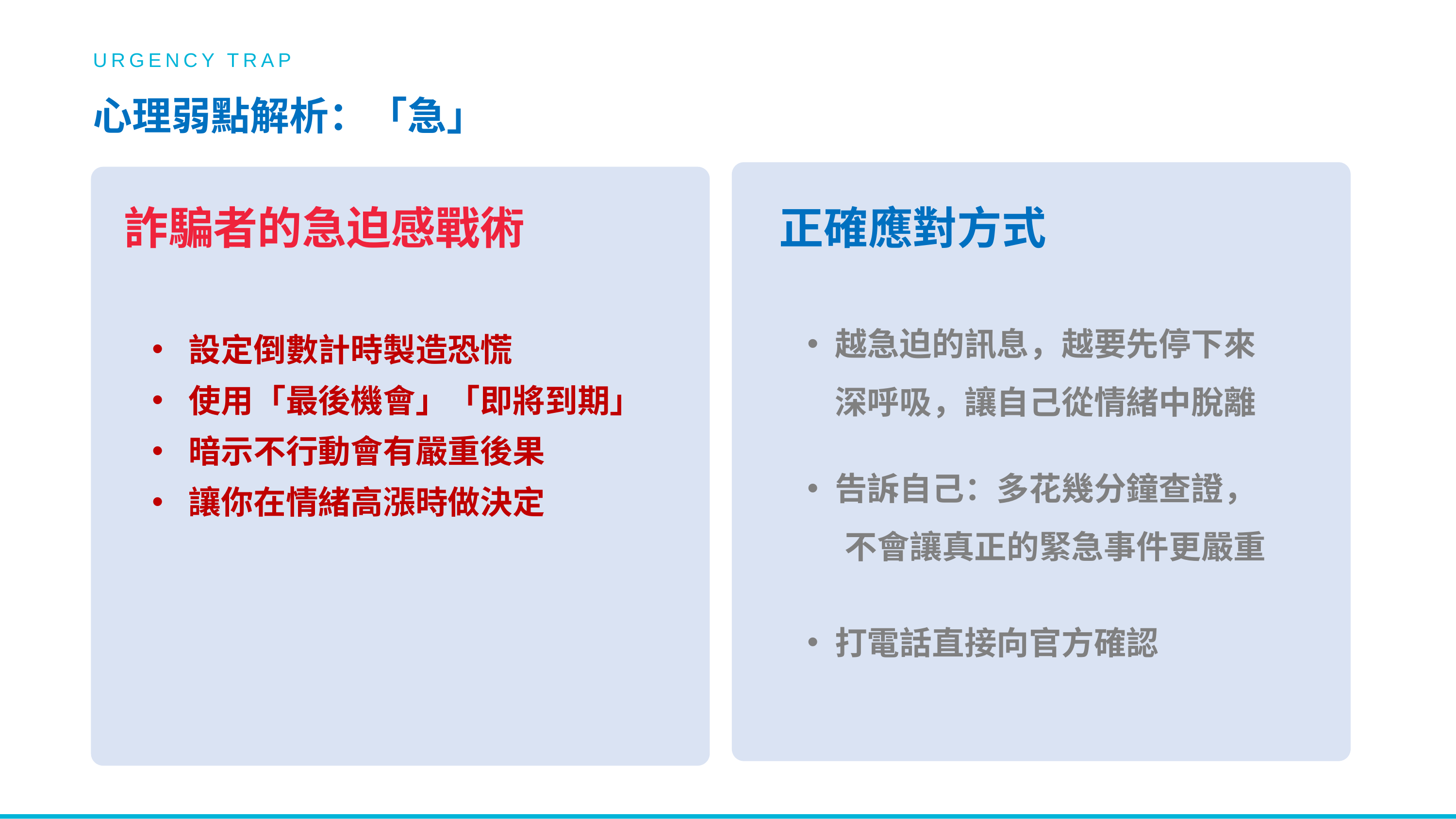

URGENCY TRAP
心理弱點解析：「急」

詐騙者的急迫感戰術
正確應對方式
越急迫的訊息，越要先停下來深呼吸，讓自己從情緒中脫離

設定倒數計時製造恐慌
使用「最後機會」「即將到期」

暗示不行動會有嚴重後果
告訴自己：多花幾分鐘查證，
    不會讓真正的緊急事件更嚴重
讓你在情緒高漲時做決定
打電話直接向官方確認